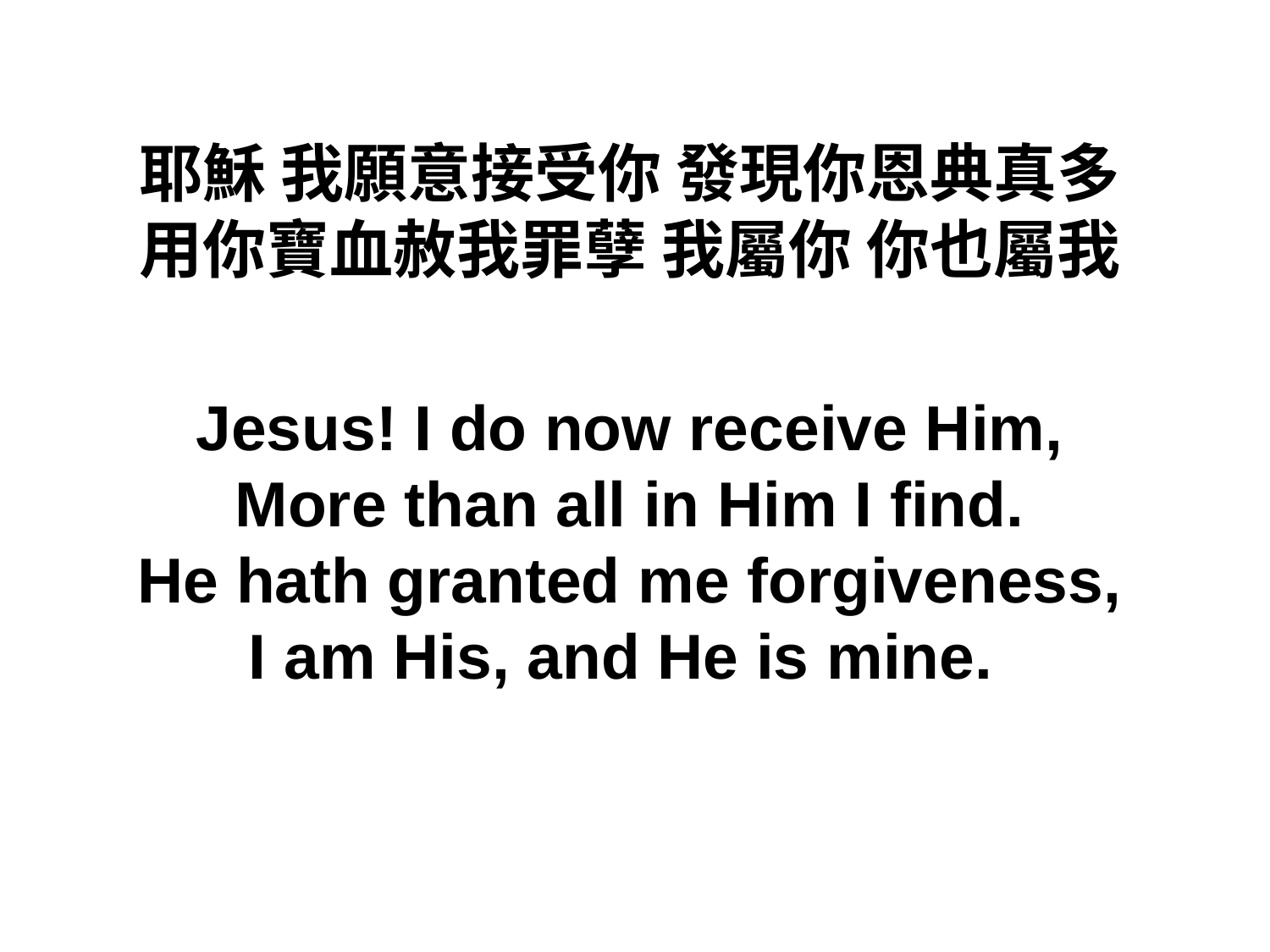

耶穌 我願意接受你 發現你恩典真多
用你寶血赦我罪孽 我屬你 你也屬我

Jesus! I do now receive Him,
More than all in Him I find.
He hath granted me forgiveness,
I am His, and He is mine.